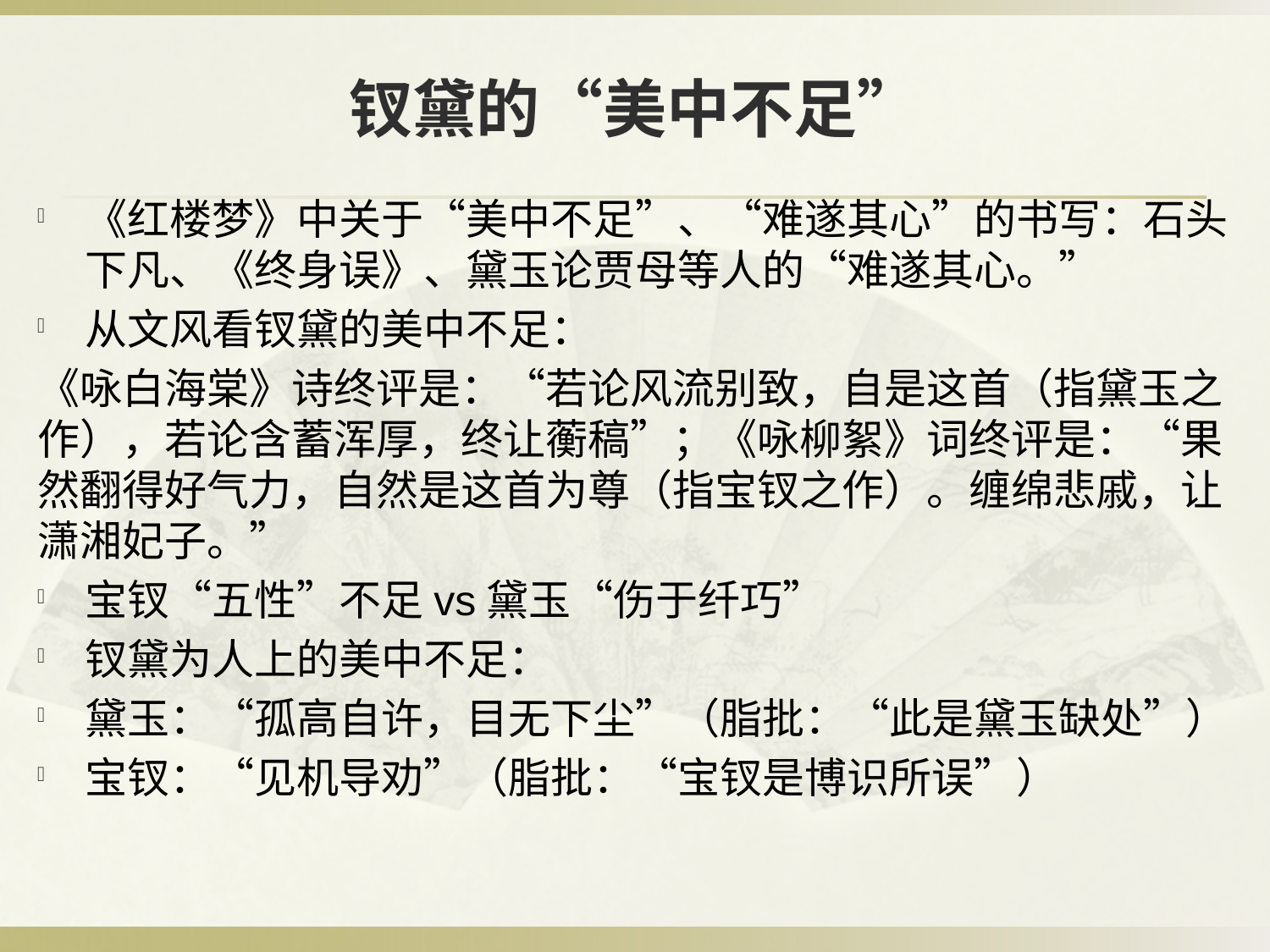

# 钗黛的“美中不足”
《红楼梦》中关于“美中不足”、“难遂其心”的书写：石头下凡、《终身误》、黛玉论贾母等人的“难遂其心。”
从文风看钗黛的美中不足：
《咏白海棠》诗终评是：“若论风流别致，自是这首（指黛玉之作），若论含蓄浑厚，终让蘅稿”；《咏柳絮》词终评是：“果然翻得好气力，自然是这首为尊（指宝钗之作）。缠绵悲戚，让潇湘妃子。”
宝钗“五性”不足vs黛玉“伤于纤巧”
钗黛为人上的美中不足：
黛玉：“孤高自许，目无下尘”（脂批：“此是黛玉缺处”）
宝钗：“见机导劝”（脂批：“宝钗是博识所误”）